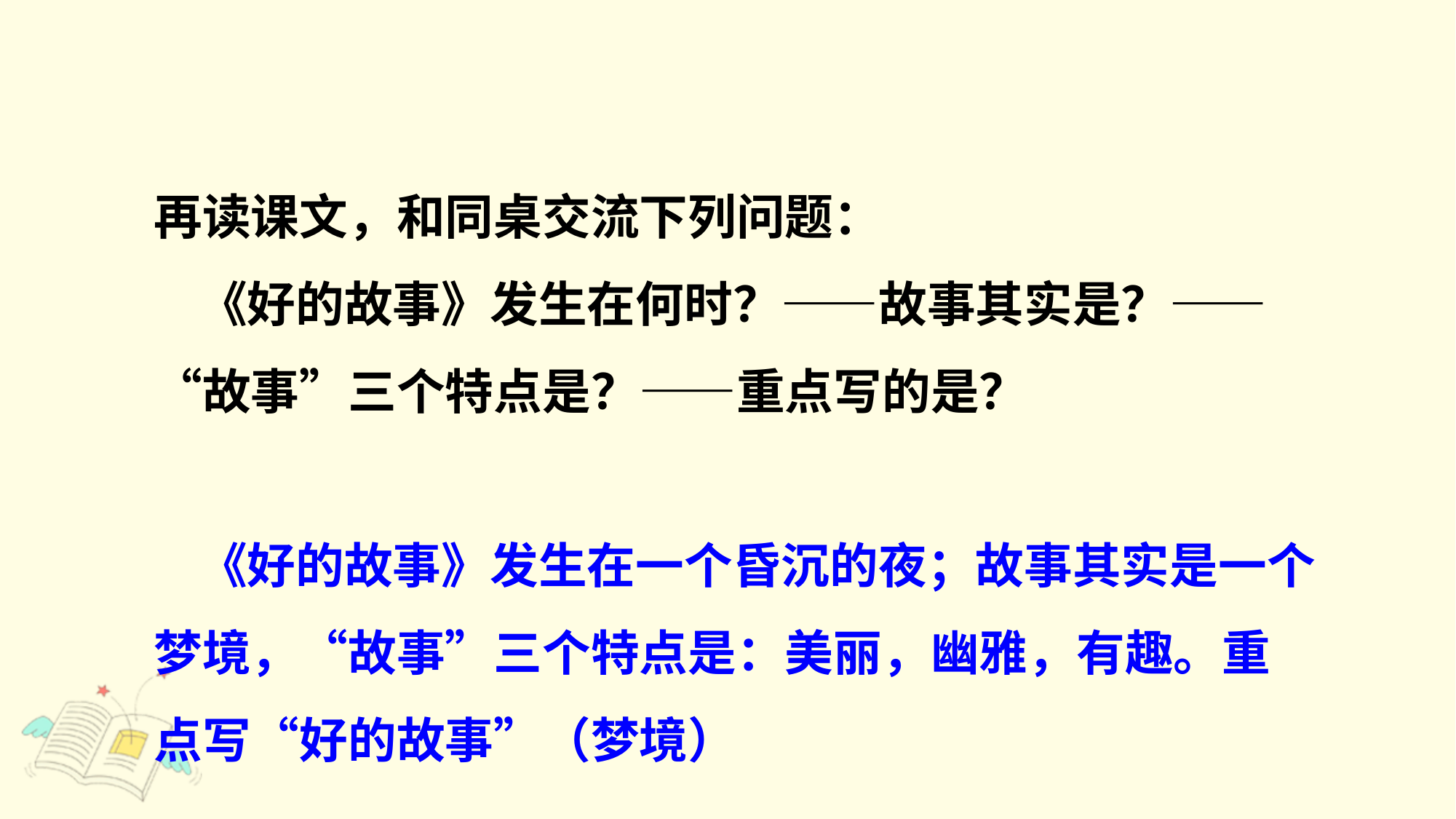

再读课文，和同桌交流下列问题：
   《好的故事》发生在何时？——故事其实是？——“故事”三个特点是？——重点写的是？

   《好的故事》发生在一个昏沉的夜；故事其实是一个梦境，“故事”三个特点是：美丽，幽雅，有趣。重点写“好的故事”（梦境）